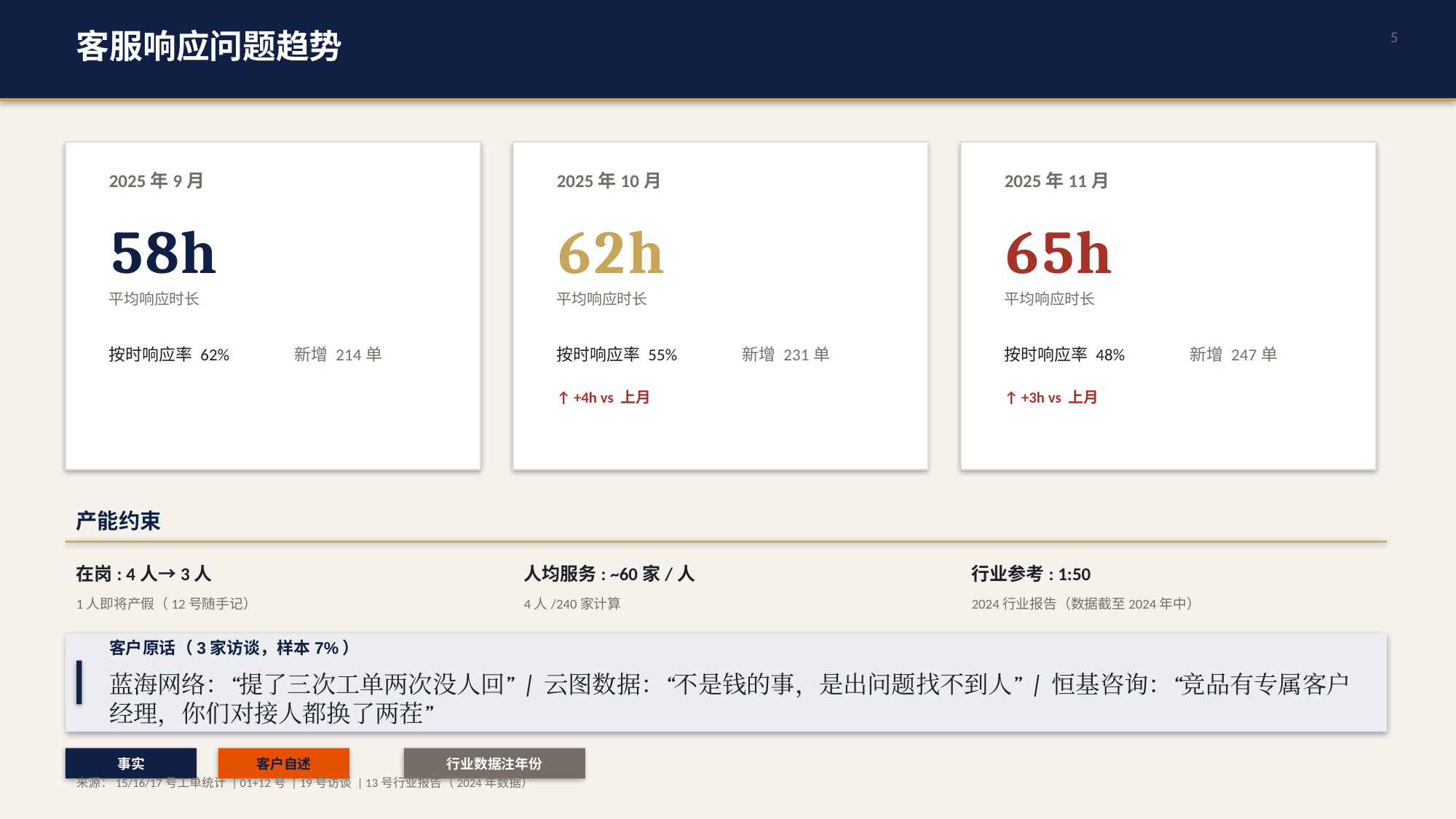

客服响应问题趋势
5

2025年9月
2025年10月
2025年11月
58h
62h
65h
平均响应时长
平均响应时长
平均响应时长
按时响应率 62%
新增 214单
按时响应率 55%
新增 231单
按时响应率 48%
新增 247单
↑ +4h vs 上月
↑ +3h vs 上月
产能约束

在岗: 4人→3人
人均服务: ~60家/人
行业参考: 1:50
1人即将产假（12号随手记）
4人/240家计算
2024行业报告（数据截至2024年中）
客户原话（3家访谈，样本7%）
蓝海网络：“提了三次工单两次没人回” | 云图数据：“不是钱的事，是出问题找不到人” | 恒基咨询：“竞品有专属客户经理，你们对接人都换了两茬”

事实
客户自述
行业数据注年份
来源：15/16/17号工单统计 | 01+12号 | 19号访谈 | 13号行业报告（2024年数据）